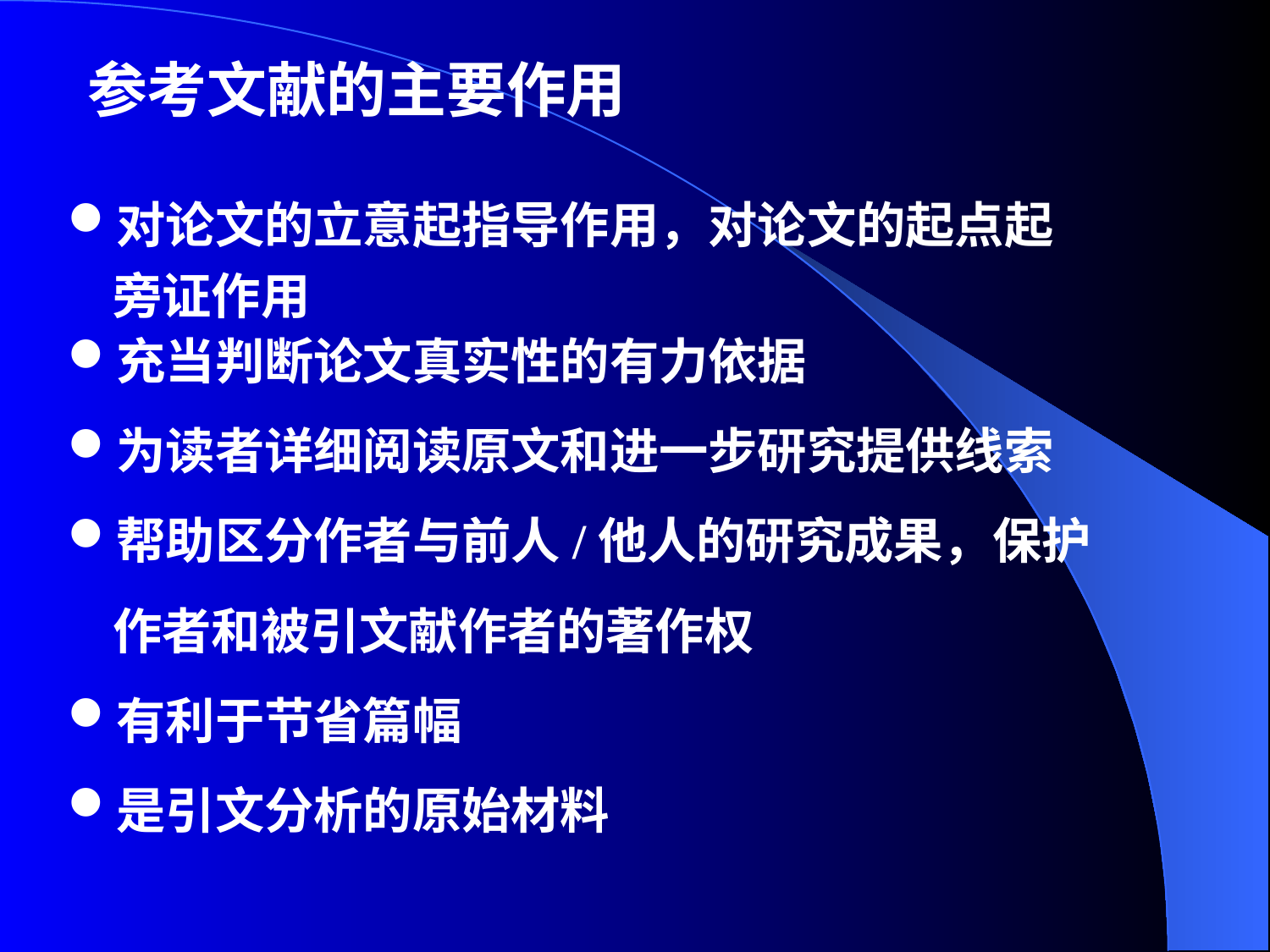

参考文献的主要作用
对论文的立意起指导作用，对论文的起点起
   旁证作用
充当判断论文真实性的有力依据
为读者详细阅读原文和进一步研究提供线索
帮助区分作者与前人/他人的研究成果，保护
   作者和被引文献作者的著作权
有利于节省篇幅
是引文分析的原始材料